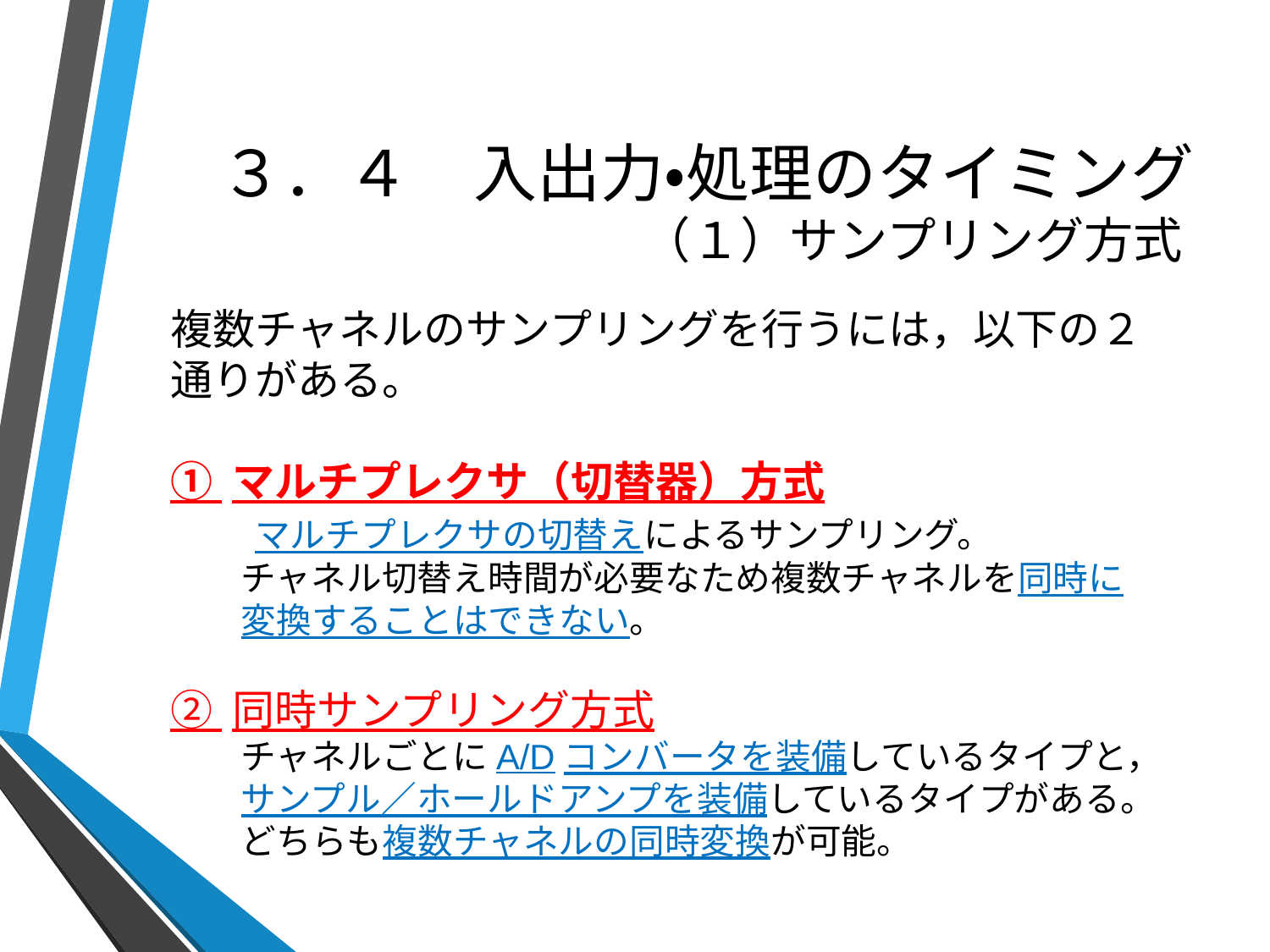

# ３．４　入出力・処理のタイミング （１）サンプリング方式
複数チャネルのサンプリングを行うには，以下の２通りがある。

① マルチプレクサ（切替器）方式
　　マルチプレクサの切替えによるサンプリング。
　　チャネル切替え時間が必要なため複数チャネルを同時に
　　変換することはできない。

② 同時サンプリング方式
　　チャネルごとにA/Dコンバータを装備しているタイプと，
　　サンプル／ホールドアンプを装備しているタイプがある。
　　どちらも複数チャネルの同時変換が可能。